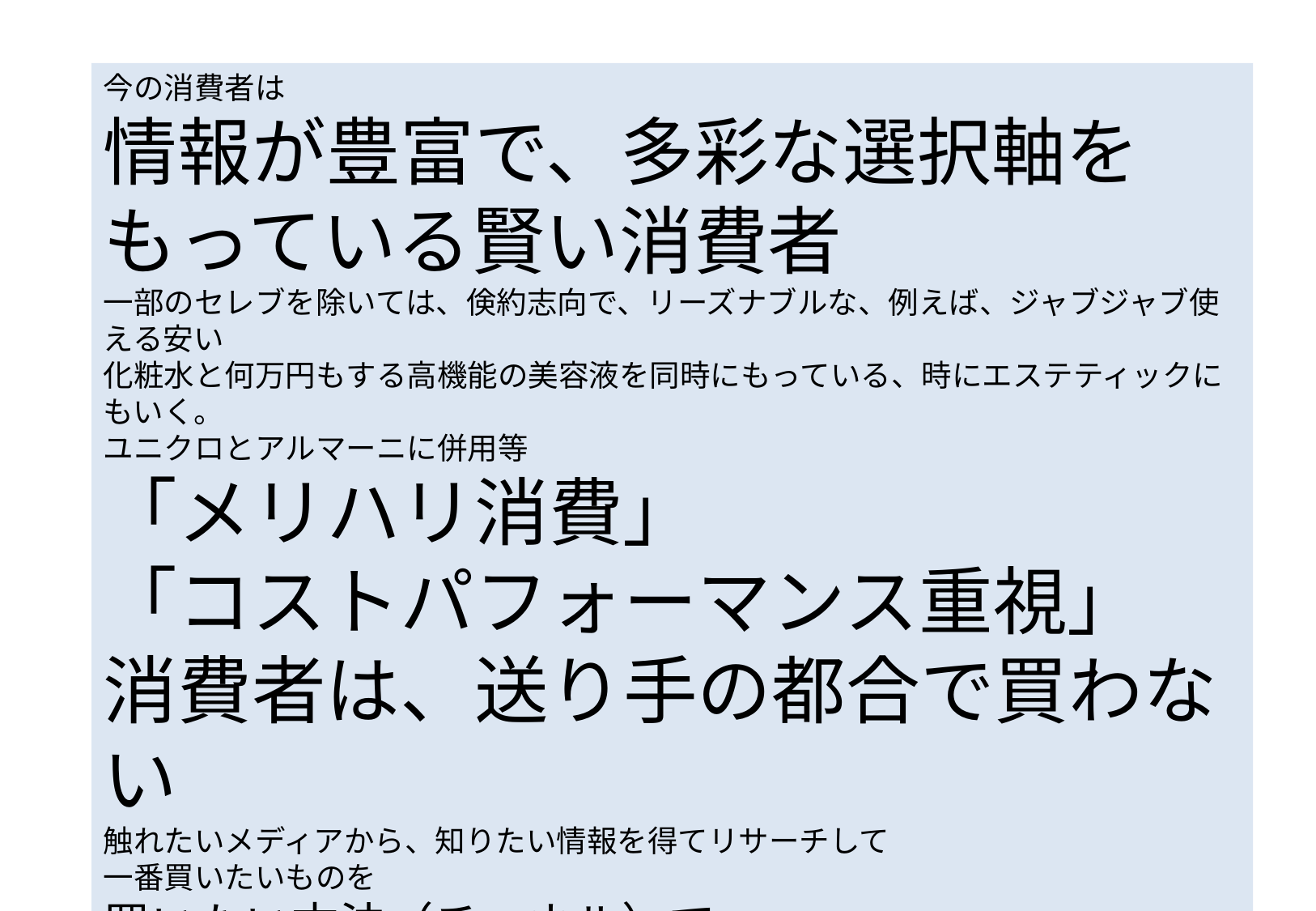

今の消費者は
情報が豊富で、多彩な選択軸を
もっている賢い消費者
一部のセレブを除いては、倹約志向で、リーズナブルな、例えば、ジャブジャブ使える安い
化粧水と何万円もする高機能の美容液を同時にもっている、時にエステティックにもいく。
ユニクロとアルマーニに併用等
「メリハリ消費」
「コストパフォーマンス重視」
消費者は、送り手の都合で買わない
触れたいメディアから、知りたい情報を得てリサーチして
一番買いたいものを
買いたい方法（チャネル）で
買いたい時に、買いたい価格で買う